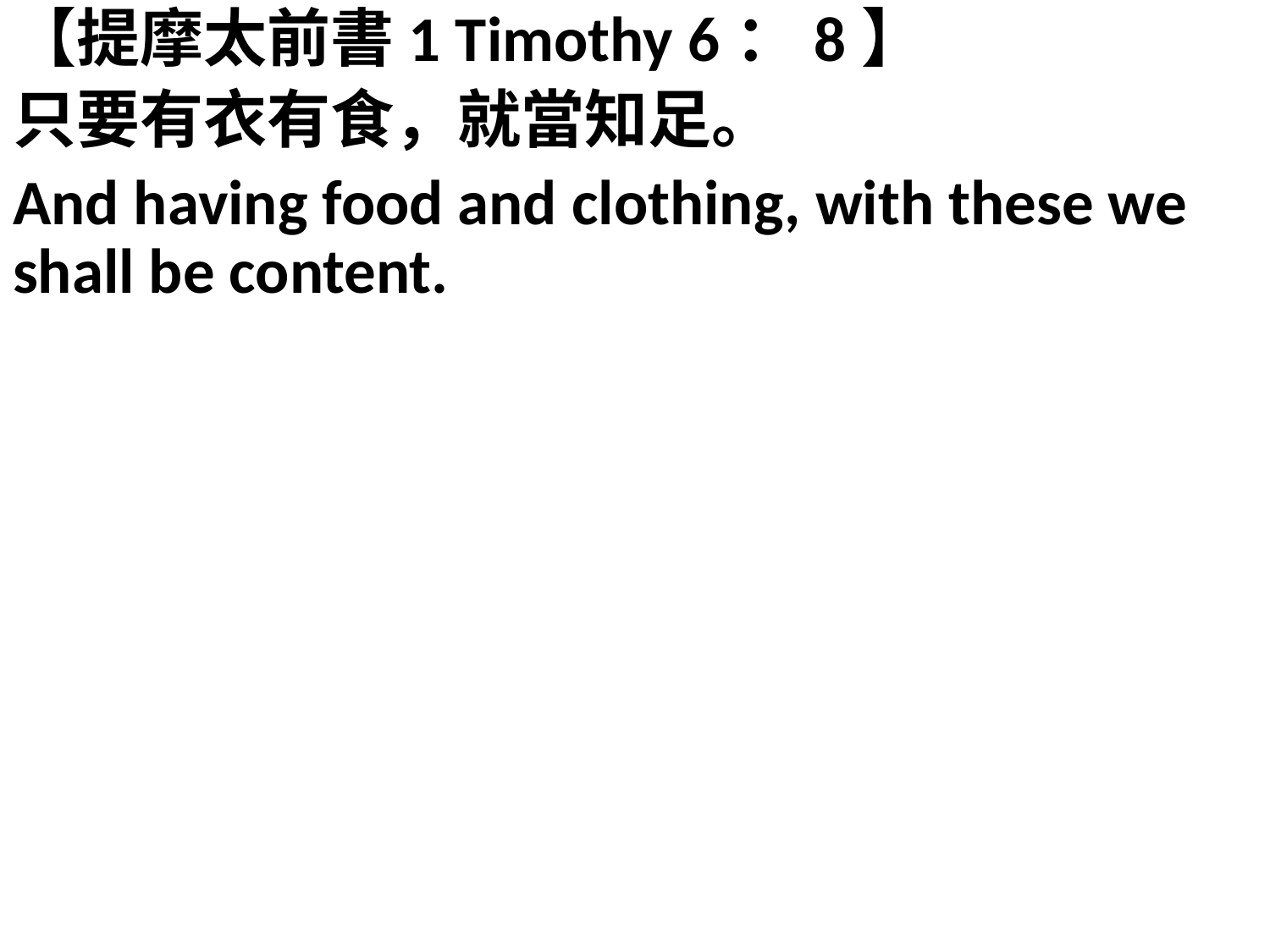

【提摩太前書1 Timothy 6：8】
只要有衣有食，就當知足。
And having food and clothing, with these we shall be content.